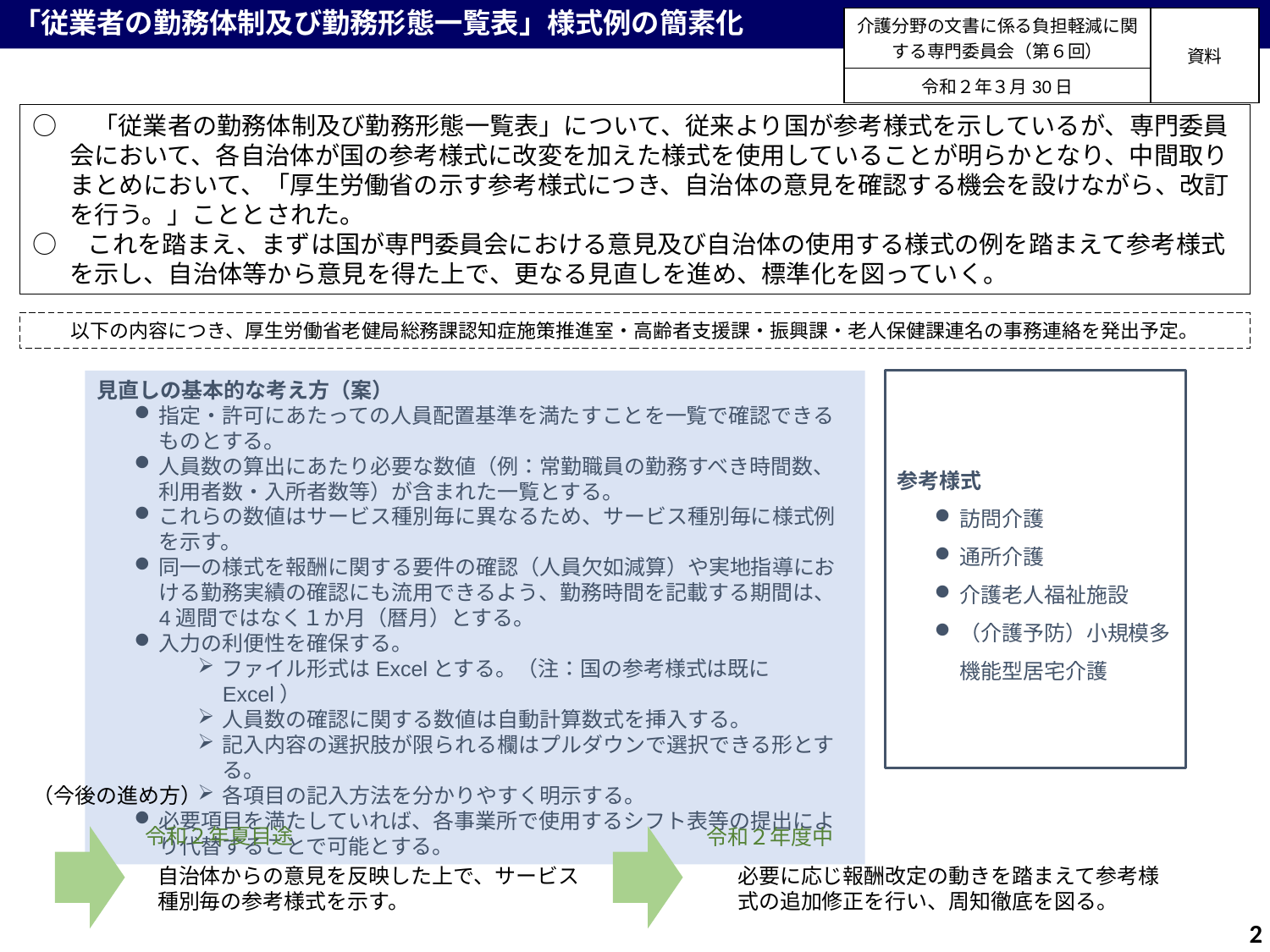

# 「従業者の勤務体制及び勤務形態一覧表」様式例の簡素化
| 介護分野の文書に係る負担軽減に関する専門委員会（第６回） | 資料 |
| --- | --- |
| 令和２年３月30日 |  |
○　 「従業者の勤務体制及び勤務形態一覧表」について、従来より国が参考様式を示しているが、専門委員会において、各自治体が国の参考様式に改変を加えた様式を使用していることが明らかとなり、中間取りまとめにおいて、「厚生労働省の示す参考様式につき、自治体の意見を確認する機会を設けながら、改訂を行う。」こととされた。
○　これを踏まえ、まずは国が専門委員会における意見及び自治体の使用する様式の例を踏まえて参考様式を示し、自治体等から意見を得た上で、更なる見直しを進め、標準化を図っていく。
以下の内容につき、厚生労働省老健局総務課認知症施策推進室・高齢者支援課・振興課・老人保健課連名の事務連絡を発出予定。
見直しの基本的な考え方（案）
指定・許可にあたっての人員配置基準を満たすことを一覧で確認できるものとする。
人員数の算出にあたり必要な数値（例：常勤職員の勤務すべき時間数、利用者数・入所者数等）が含まれた一覧とする。
これらの数値はサービス種別毎に異なるため、サービス種別毎に様式例を示す。
同一の様式を報酬に関する要件の確認（人員欠如減算）や実地指導における勤務実績の確認にも流用できるよう、勤務時間を記載する期間は、4週間ではなく１か月（暦月）とする。
入力の利便性を確保する。
ファイル形式はExcelとする。（注：国の参考様式は既にExcel）
人員数の確認に関する数値は自動計算数式を挿入する。
記入内容の選択肢が限られる欄はプルダウンで選択できる形とする。
各項目の記入方法を分かりやすく明示する。
必要項目を満たしていれば、各事業所で使用するシフト表等の提出により代替することで可能とする。
参考様式
訪問介護
通所介護
介護老人福祉施設
（介護予防）小規模多機能型居宅介護
（今後の進め方）
令和２年夏目途
令和２年度中

自治体からの意見を反映した上で、サービス種別毎の参考様式を示す。
必要に応じ報酬改定の動きを踏まえて参考様式の追加修正を行い、周知徹底を図る。
2